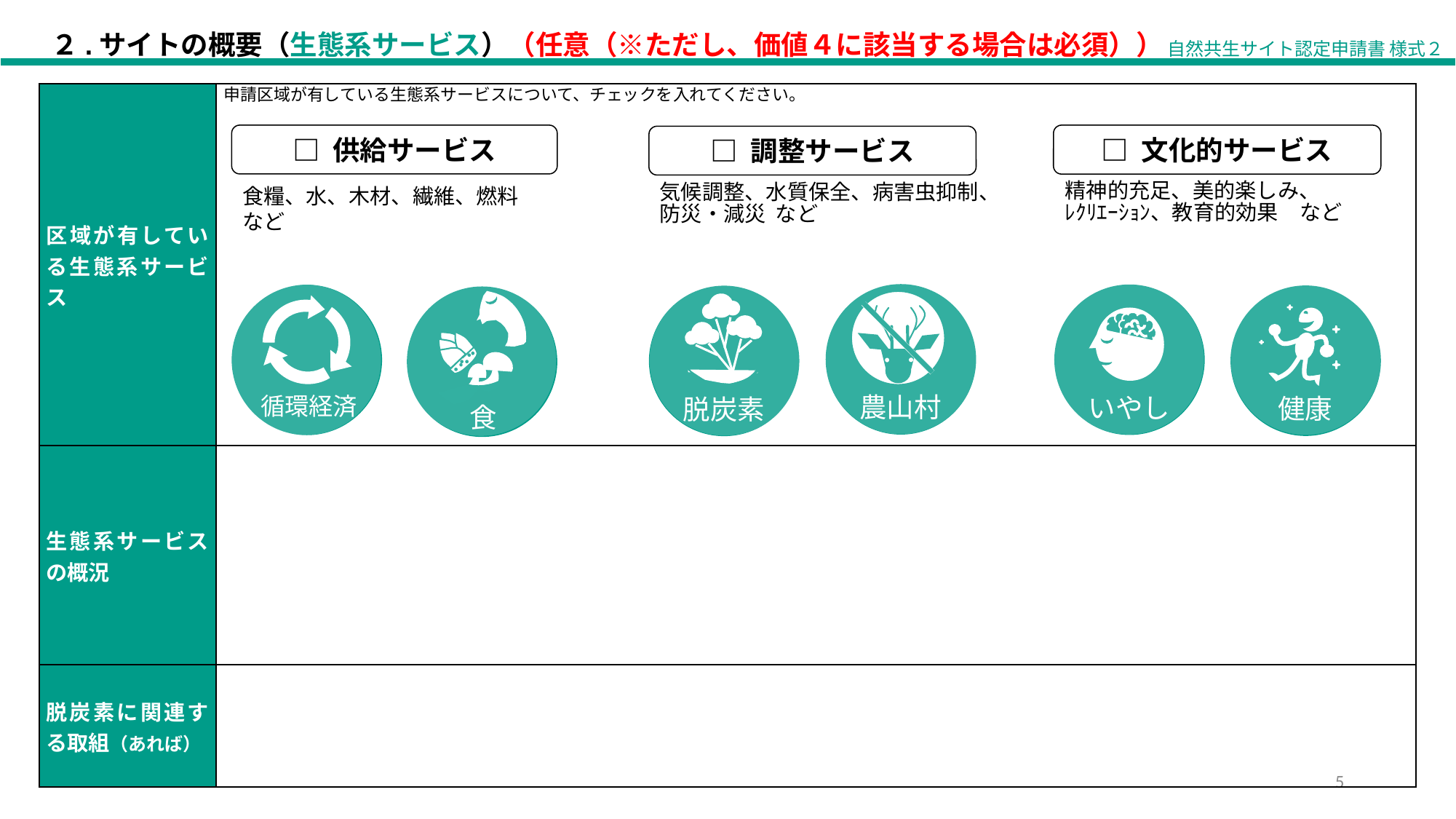

２.サイトの概要（生態系サービス）（任意（※ただし、価値４に該当する場合は必須））
自然共生サイト認定申請書 様式２

| 区域が有している生態系サービス | 申請区域が有している生態系サービスについて、チェックを入れてください。 |
| --- | --- |
| 生態系サービスの概況 |  |
| 脱炭素に関連する取組（あれば） |  |
□ 供給サービス
□ 文化的サービス
□ 調整サービス
精神的充足、美的楽しみ、
ﾚｸﾘｴｰｼｮﾝ、教育的効果　など
気候調整、水質保全、病害虫抑制、防災・減災  など
食糧、水、木材、繊維、燃料　など

農山村

いやし

健康

循環経済

脱炭素

食

5